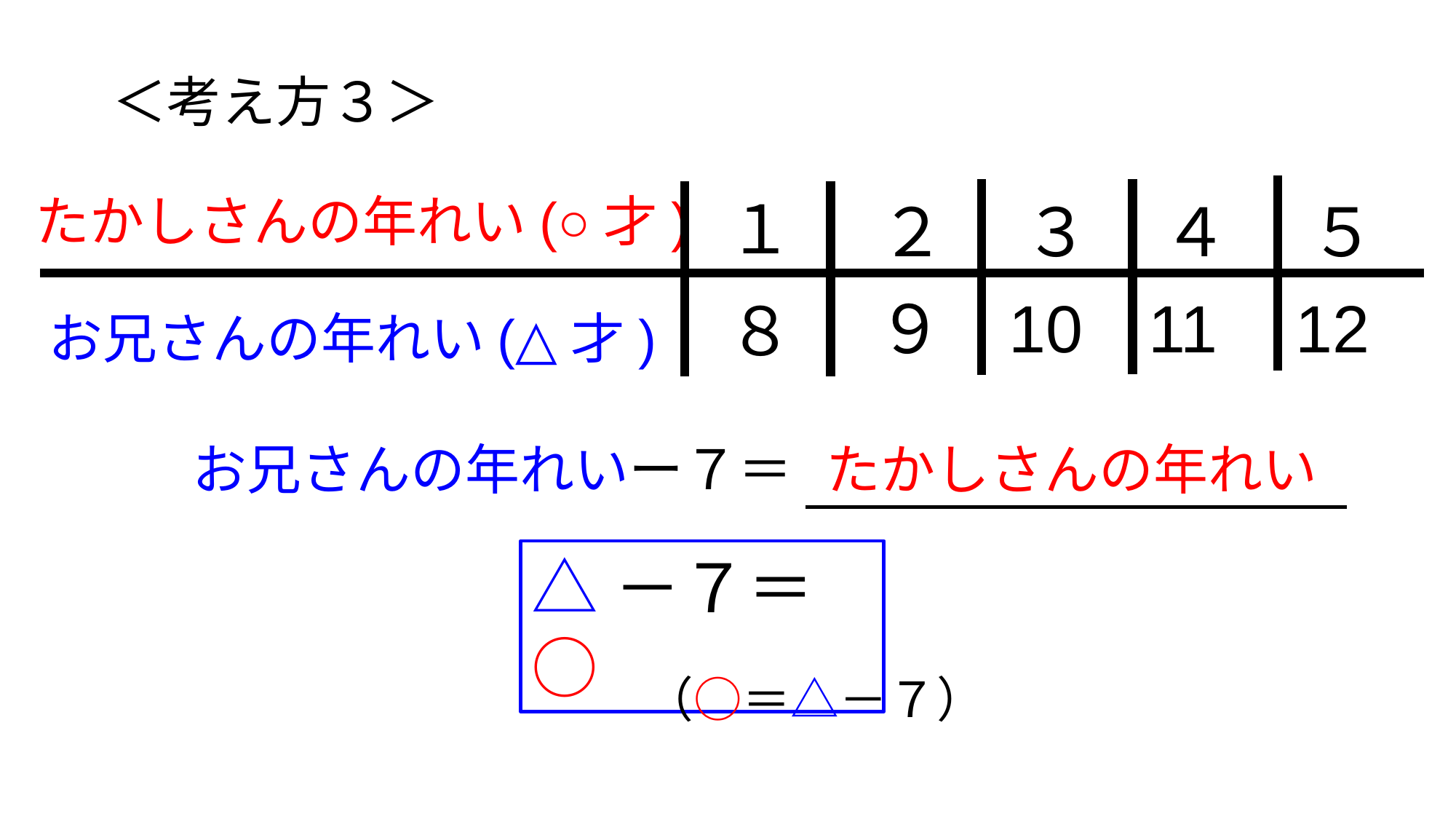

＜考え方３＞
たかしさんの年れい(○才)
１
２
３
４
５
10
11
12
９
８
お兄さんの年れい(△才)
たかしさんの年れい
お兄さんの年れいー７＝
△－７＝○
（○＝△－７）